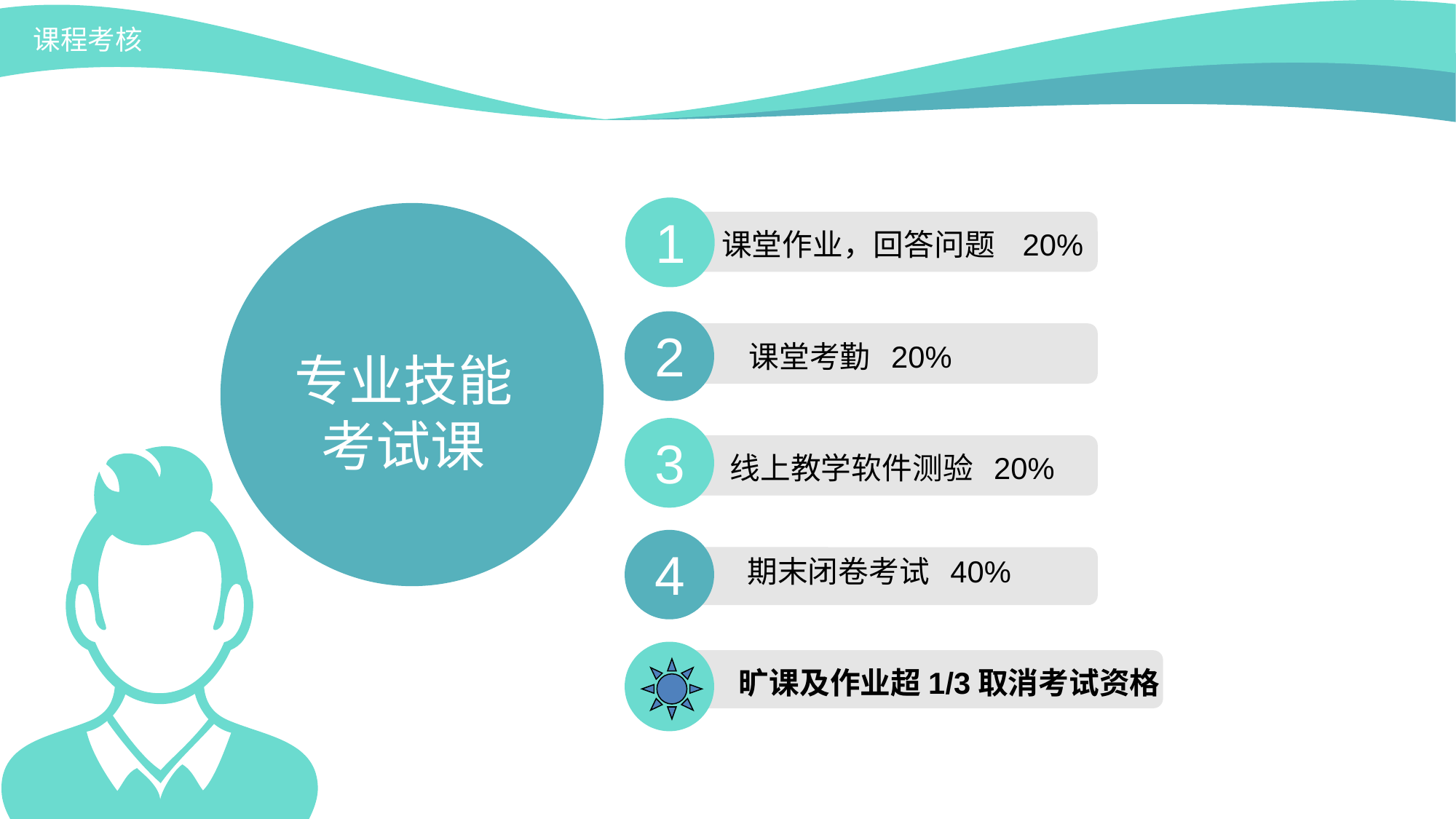

课程考核

1

课堂作业，回答问题   20%

2

   课堂考勤  20%
专业技能
考试课

3

线上教学软件测验  20%

4

期末闭卷考试  40%

旷课及作业超1/3取消考试资格